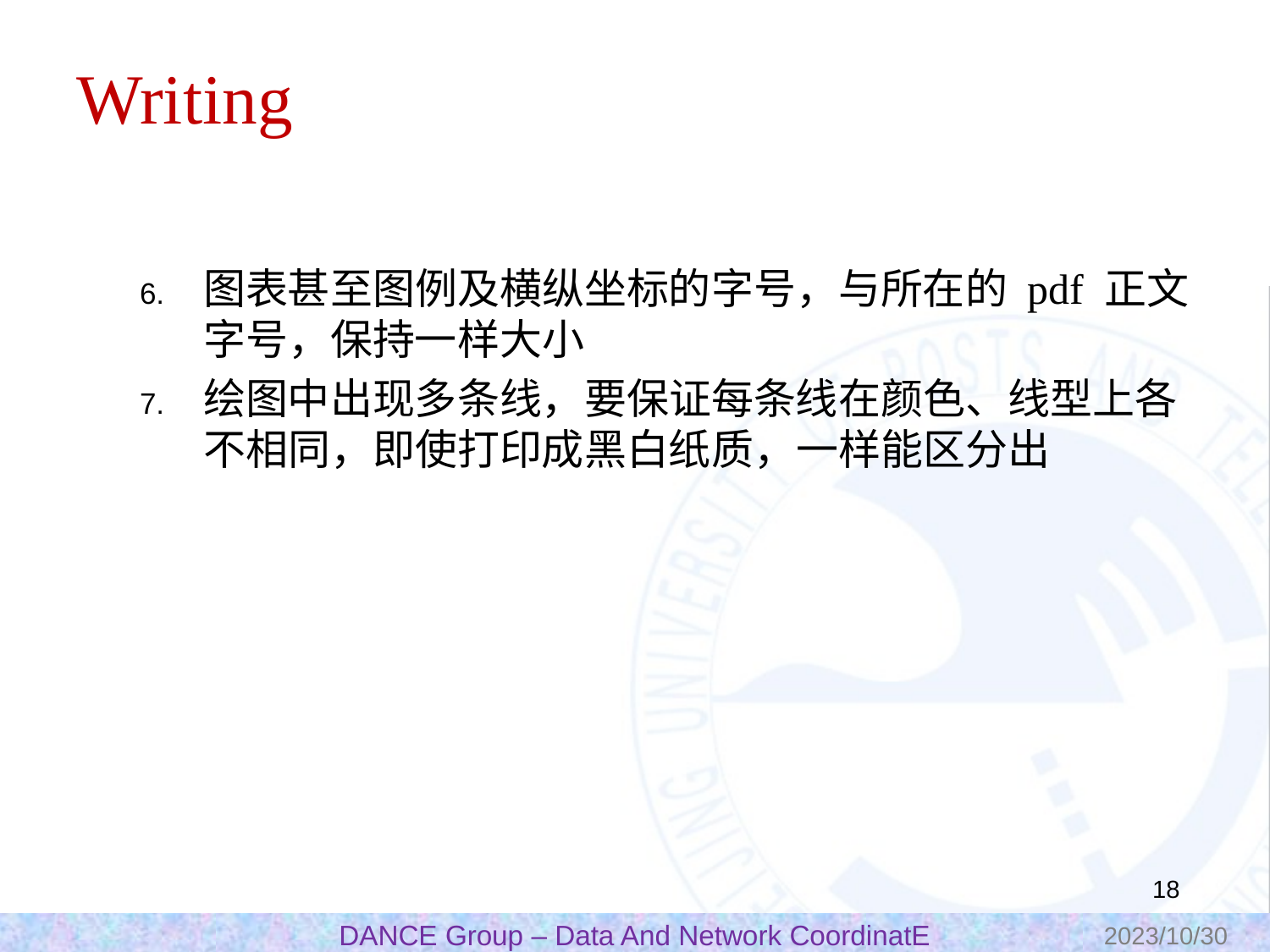

# Writing

图表甚至图例及横纵坐标的字号，与所在的 pdf 正文字号，保持一样大小
绘图中出现多条线，要保证每条线在颜色、线型上各不相同，即使打印成黑白纸质，一样能区分出

18
2023/10/30